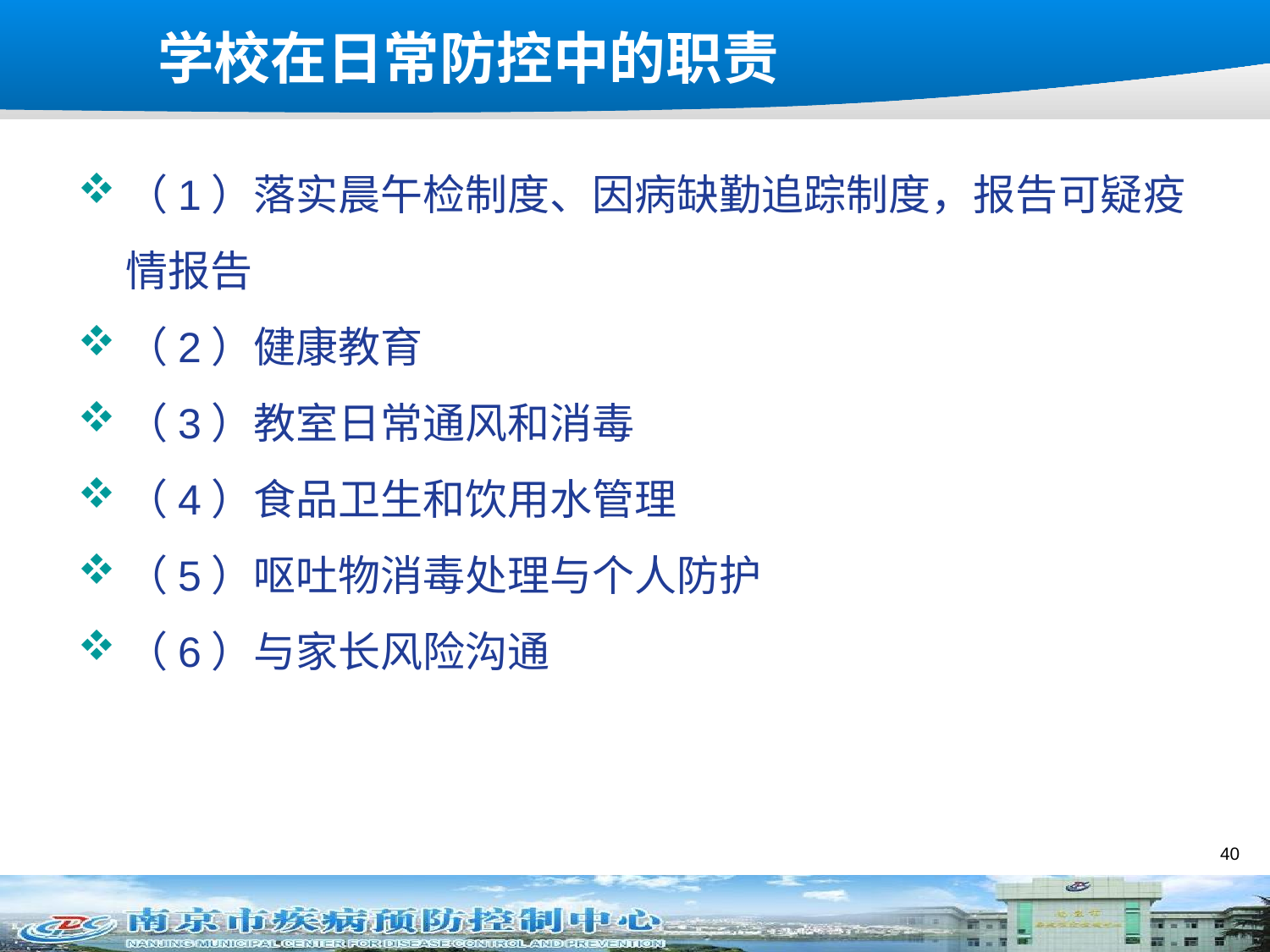

# 学校在日常防控中的职责
（1）落实晨午检制度、因病缺勤追踪制度，报告可疑疫情报告
（2）健康教育
（3）教室日常通风和消毒
（4）食品卫生和饮用水管理
（5）呕吐物消毒处理与个人防护
（6）与家长风险沟通

40